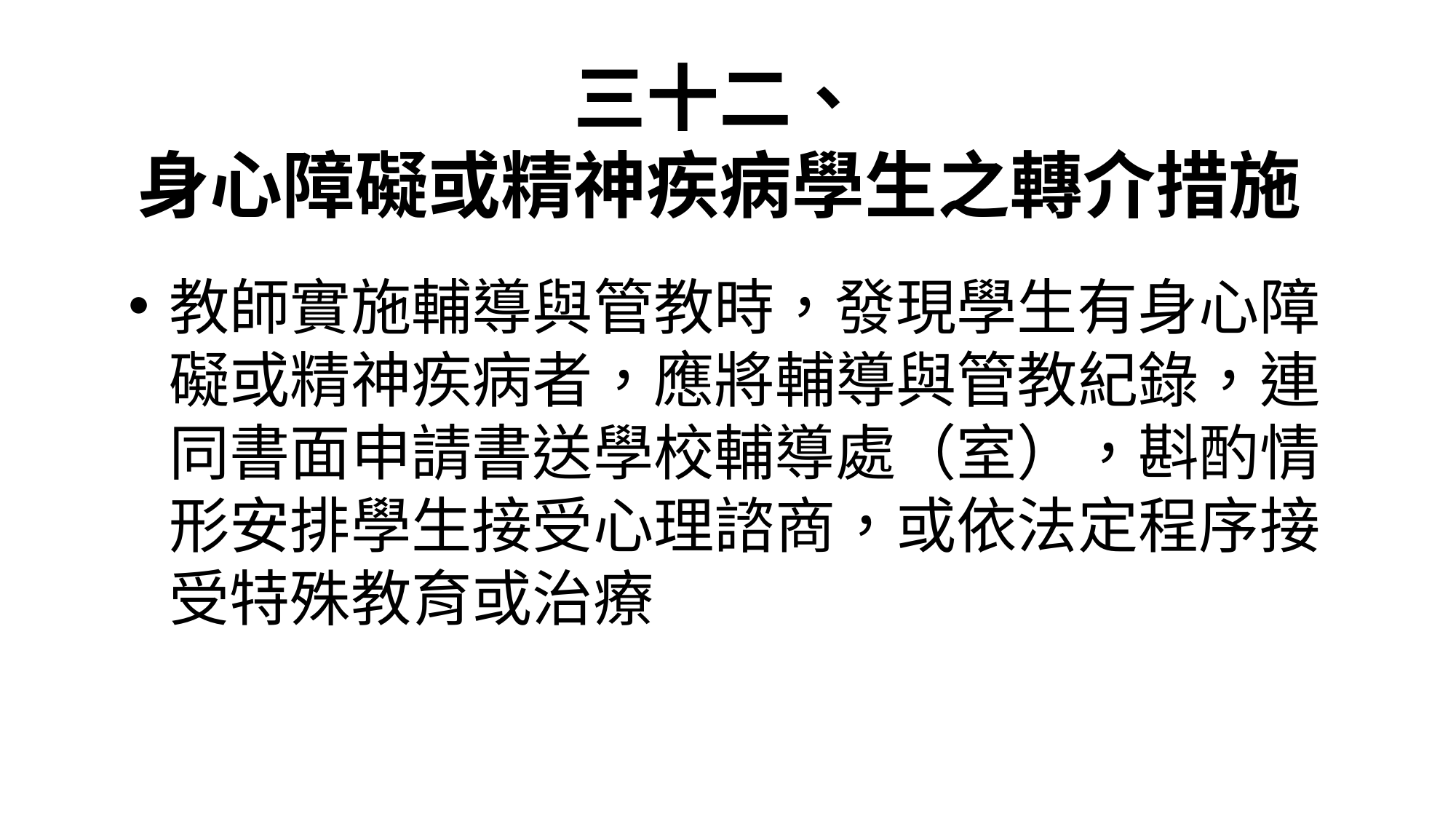

# 三十二、 身心障礙或精神疾病學生之轉介措施
教師實施輔導與管教時，發現學生有身心障礙或精神疾病者，應將輔導與管教紀錄，連同書面申請書送學校輔導處（室），斟酌情形安排學生接受心理諮商，或依法定程序接受特殊教育或治療